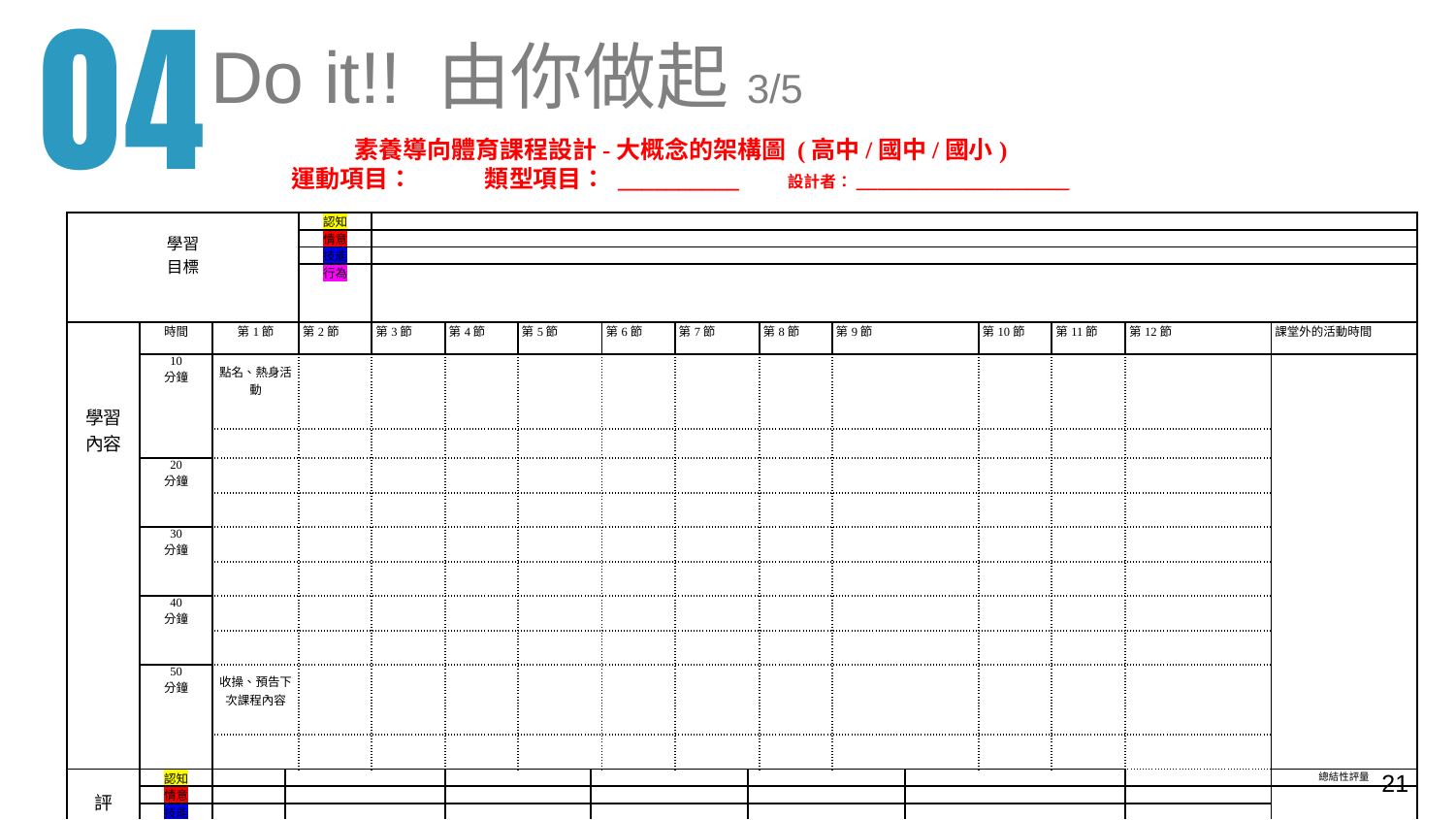

04
Do it!! 由你做起3/5
素養導向體育課程設計-大概念的架構圖 (高中/國中/國小)
運動項目：             類型項目： __________       設計者：____________________
| 學習 目標 |  |  |  | 認知 |  |  |  |  |  |  |  |  |  |  |  |  |  |  |
| --- | --- | --- | --- | --- | --- | --- | --- | --- | --- | --- | --- | --- | --- | --- | --- | --- | --- | --- |
|  |  |  |  | 情意 |  |  |  |  |  |  |  |  |  |  |  |  |  |  |
|  |  |  |  | 技能 |  |  |  |  |  |  |  |  |  |  |  |  |  |  |
|  |  |  |  | 行為 |  |  |  |  |  |  |  |  |  |  |  |  |  |  |
| 學習 內容 | 時間 | 第1節 |  | 第2節 | 第3節 | 第4節 | 第5節 |  | 第6節 | 第7節 |  | 第8節 | 第9節 |  | 第10節 | 第11節 | 第12節 | 課堂外的活動時間 |
|  | 10 分鐘 | 點名、熱身活動 |  |  |  |  |  |  |  |  |  |  |  |  |  |  |  |  |
|  |  |  |  |  |  |  |  |  |  |  |  |  |  |  |  |  |  |  |
|  | 20 分鐘 |  |  |  |  |  |  |  |  |  |  |  |  |  |  |  |  |  |
|  |  |  |  |  |  |  |  |  |  |  |  |  |  |  |  |  |  |  |
|  | 30 分鐘 |  |  |  |  |  |  |  |  |  |  |  |  |  |  |  |  |  |
|  |  |  |  |  |  |  |  |  |  |  |  |  |  |  |  |  |  |  |
|  | 40 分鐘 |  |  |  |  |  |  |  |  |  |  |  |  |  |  |  |  |  |
|  |  |  |  |  |  |  |  |  |  |  |  |  |  |  |  |  |  |  |
|  | 50 分鐘 | 收操、預告下次課程內容 |  |  |  |  |  |  |  |  |  |  |  |  |  |  |  |  |
|  |  |  |  |  |  |  |  |  |  |  |  |  |  |  |  |  |  |  |
| 評 量 | 認知 |  |  |  |  |  |  |  |  |  |  |  |  |  |  |  |  | 總結性評量 |
|  | 情意 |  |  |  |  |  |  |  |  |  |  |  |  |  |  |  |  |  |
|  | 技能 |  |  |  |  |  |  |  |  |  |  |  |  |  |  |  |  |  |
|  | 行為 |  |  |  |  |  |  |  |  |  |  |  |  |  |  |  |  |  |
21